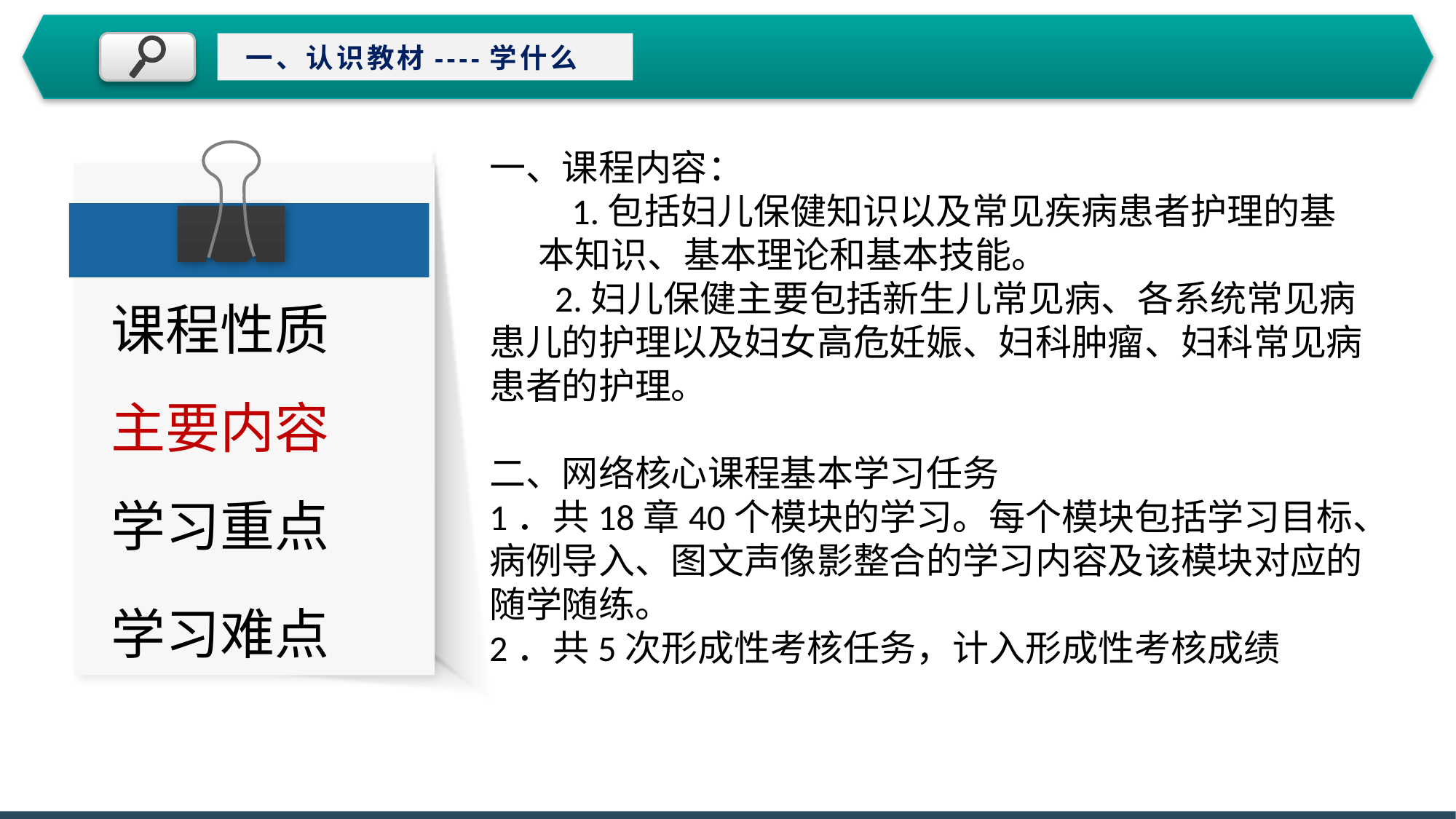

一、认识教材----学什么

教学目标

一、课程内容：
         1.包括妇儿保健知识以及常见疾病患者护理的基            本知识、基本理论和基本技能。
        2.妇儿保健主要包括新生儿常见病、各系统常见病患儿的护理以及妇女高危妊娠、妇科肿瘤、妇科常见病患者的护理。
二、网络核心课程基本学习任务
1．共18章40个模块的学习。每个模块包括学习目标、病例导入、图文声像影整合的学习内容及该模块对应的随学随练。
2．共5次形成性考核任务，计入形成性考核成绩

课程性质
主要内容
学习重点
学习难点